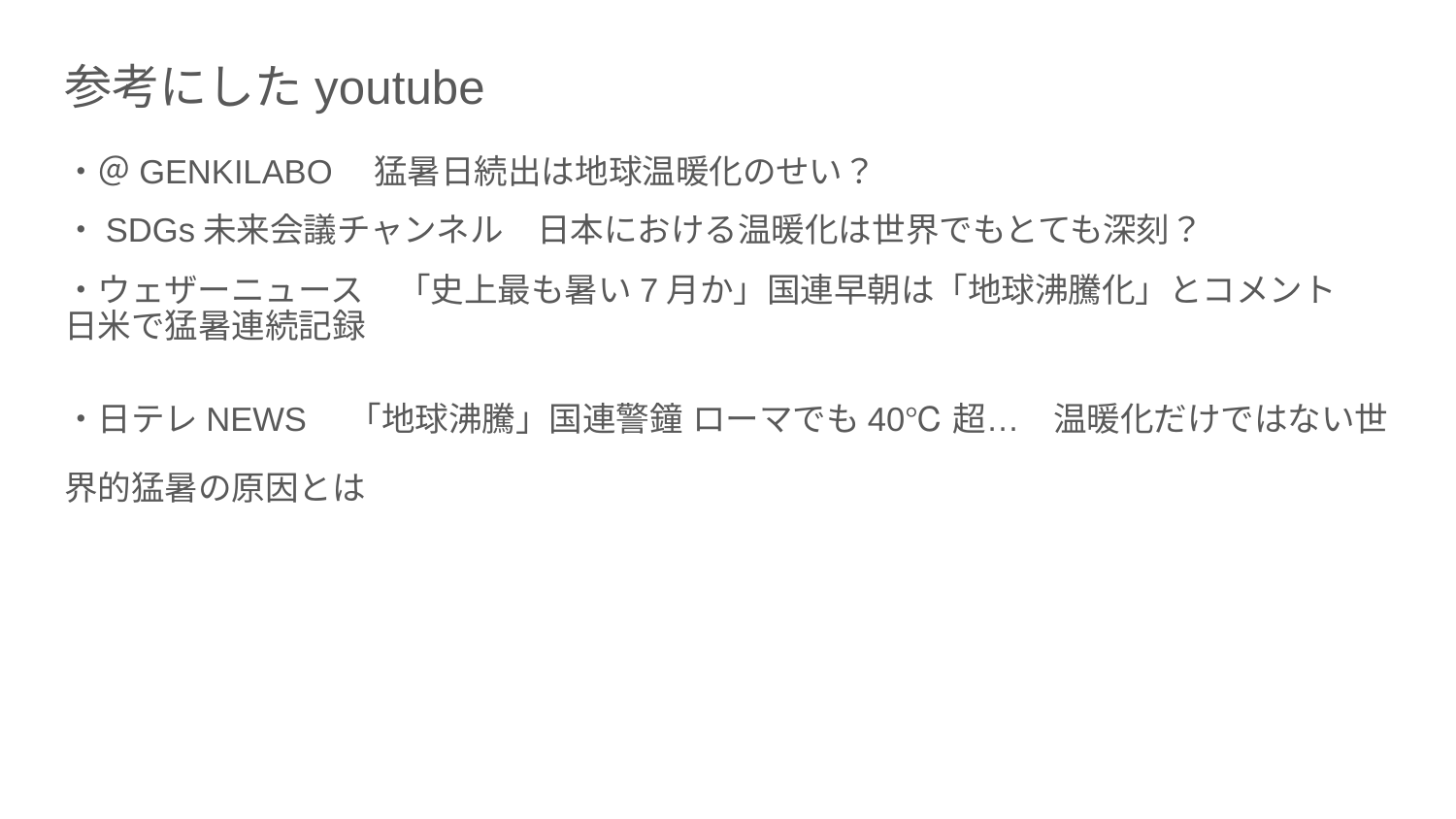

# 参考にしたyoutube
・＠GENKILABO　猛暑日続出は地球温暖化のせい？
・SDGs未来会議チャンネル　日本における温暖化は世界でもとても深刻？
・ウェザーニュース　「史上最も暑い7月か」国連早朝は「地球沸騰化」とコメント　日米で猛暑連続記録
・日テレNEWS　「地球沸騰」国連警鐘 ローマでも40℃超…　温暖化だけではない世界的猛暑の原因とは